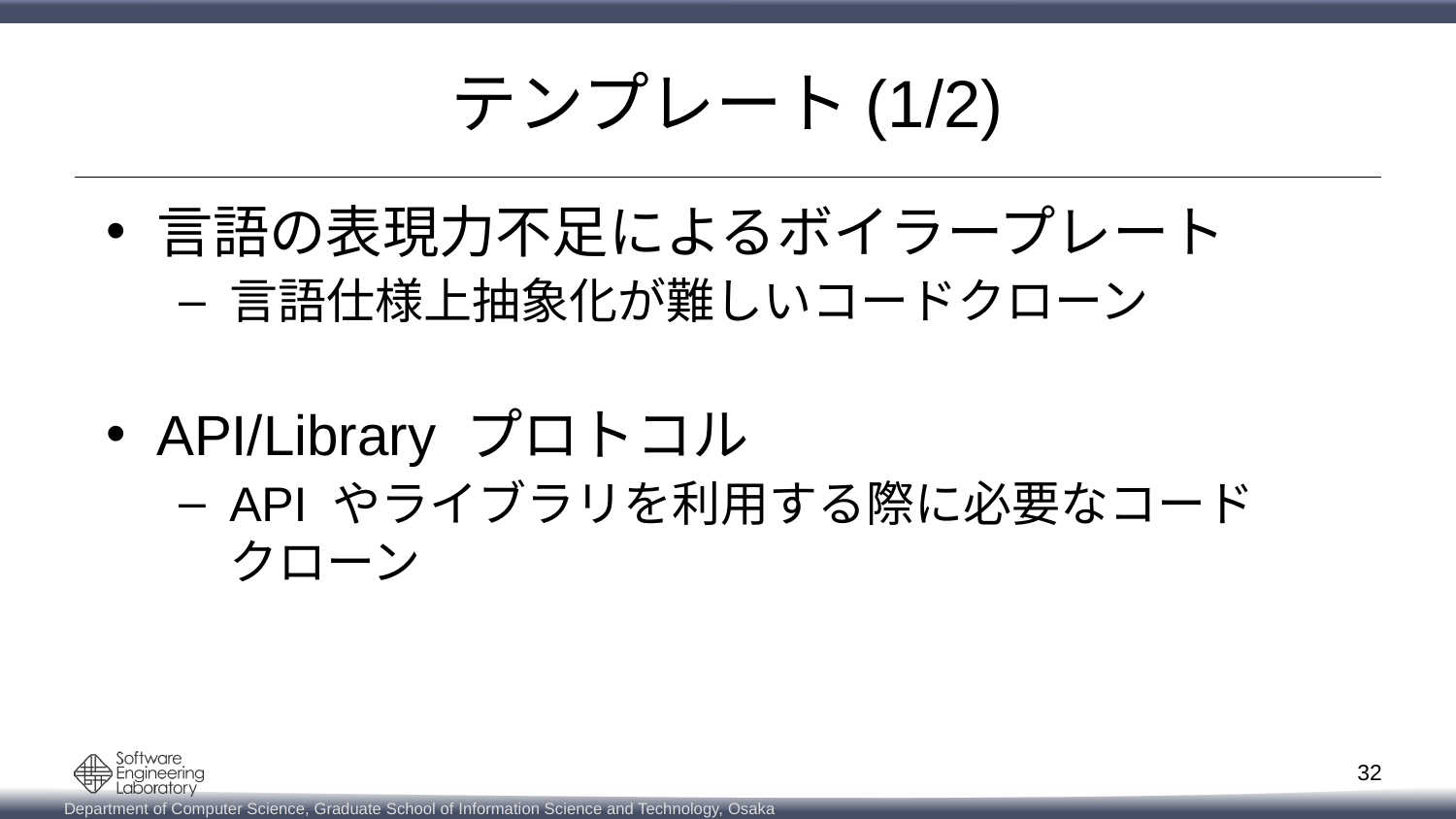

# テンプレート(1/2)
言語の表現力不足によるボイラープレート
言語仕様上抽象化が難しいコードクローン

API/Library プロトコル
API やライブラリを利用する際に必要なコード
クローン

32